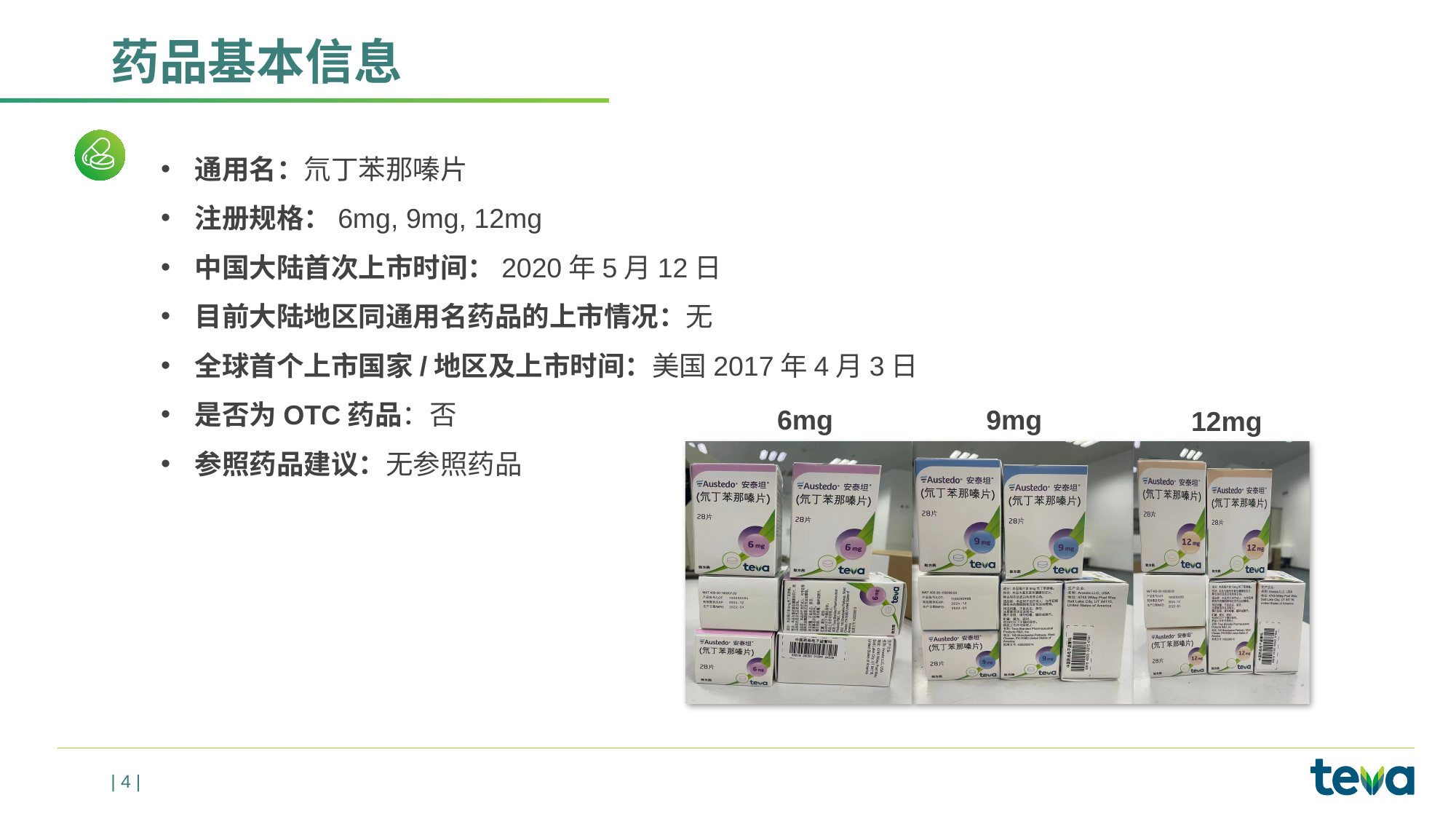

# 药品基本信息

通用名：氘丁苯那嗪片
注册规格：6mg, 9mg, 12mg
中国大陆首次上市时间：2020年5月12日
目前大陆地区同通用名药品的上市情况：无
全球首个上市国家/地区及上市时间：美国2017年4月3日
是否为OTC药品：否
参照药品建议：无参照药品

6mg
9mg
12mg

| 4 |